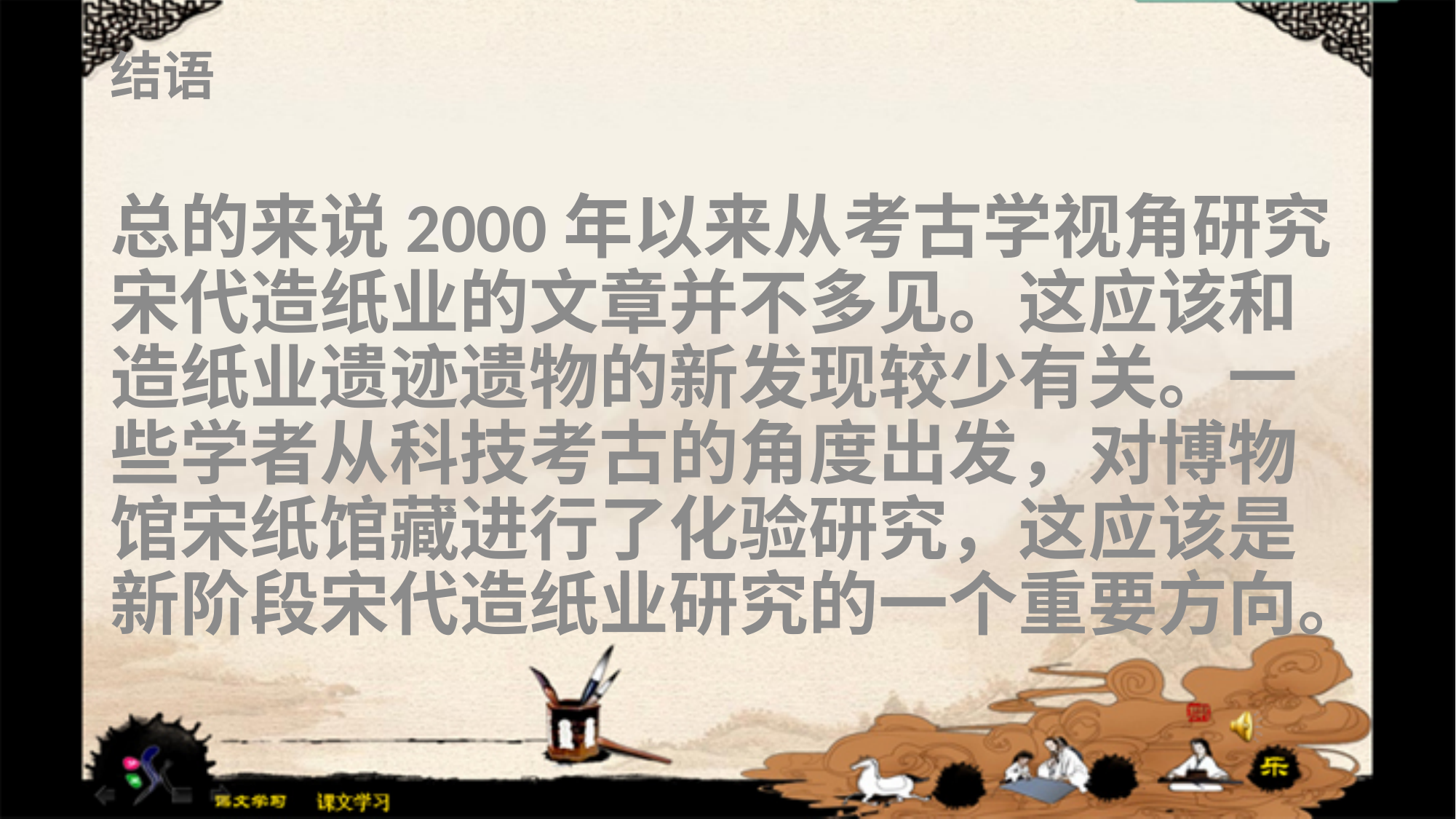

结语

总的来说2000年以来从考古学视角研究宋代造纸业的文章并不多见。这应该和造纸业遗迹遗物的新发现较少有关。一些学者从科技考古的角度出发，对博物馆宋纸馆藏进行了化验研究，这应该是新阶段宋代造纸业研究的一个重要方向。